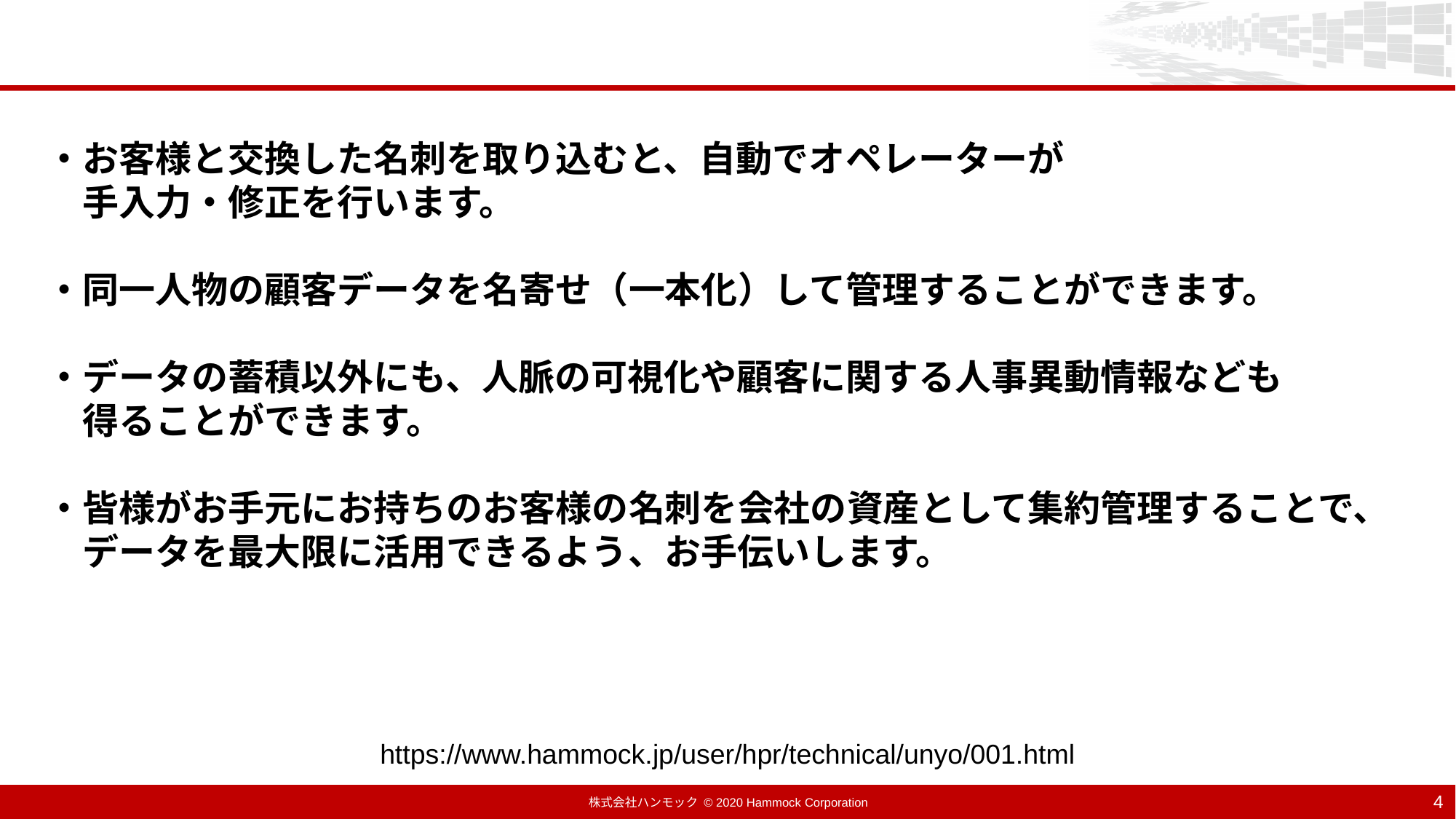

・お客様と交換した名刺を取り込むと、自動でオペレーターが
　手入力・修正を行います。

・同一人物の顧客データを名寄せ（一本化）して管理することができます。

・データの蓄積以外にも、人脈の可視化や顧客に関する人事異動情報なども
　得ることができます。

・皆様がお手元にお持ちのお客様の名刺を会社の資産として集約管理することで、
　データを最大限に活用できるよう、お手伝いします。

https://www.hammock.jp/user/hpr/technical/unyo/001.html